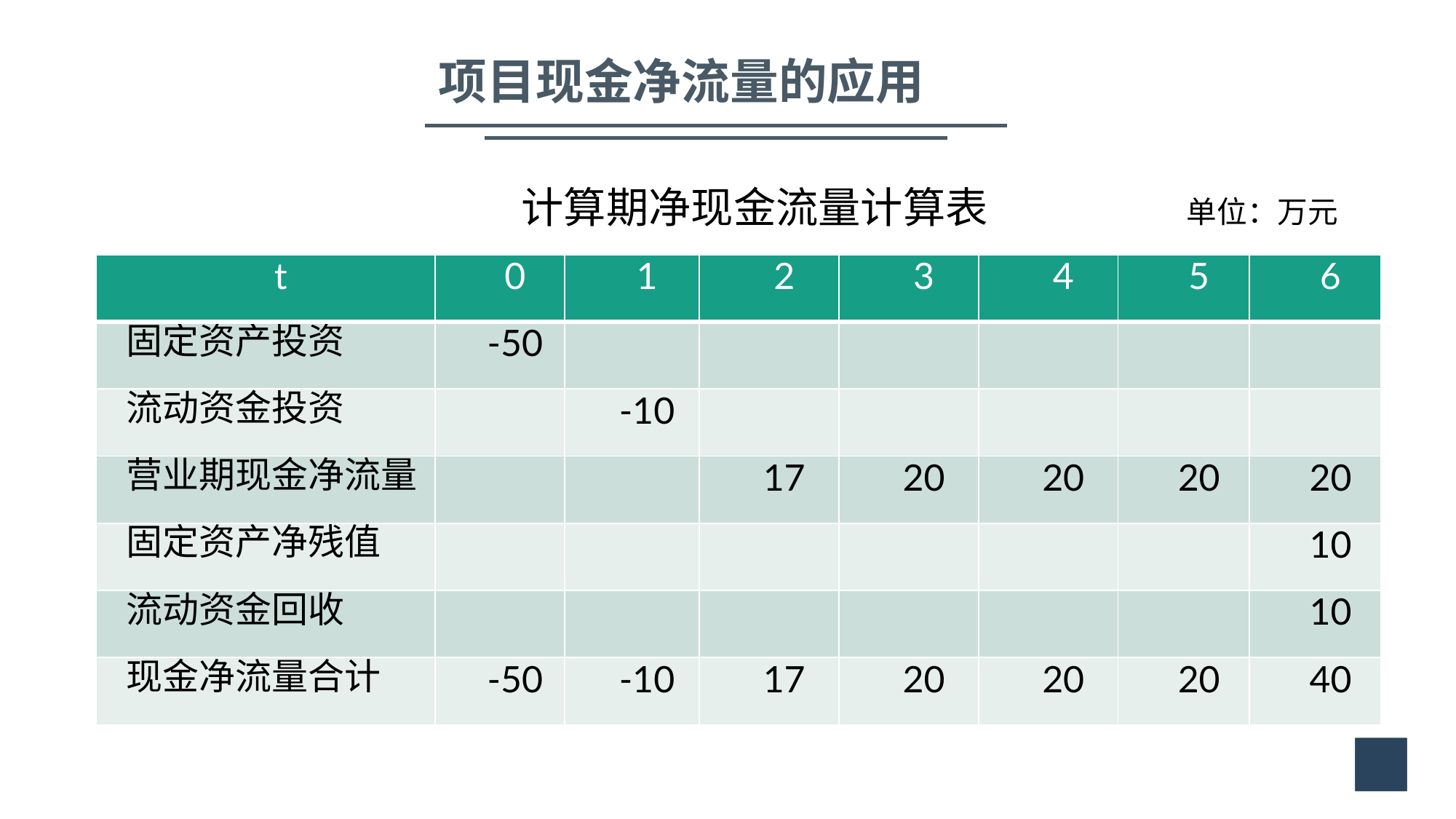

项目现金净流量的应用
计算期净现金流量计算表                     单位：万元
| t | 0 | 1 | 2 | 3 | 4 | 5 | 6 |
| --- | --- | --- | --- | --- | --- | --- | --- |
| 固定资产投资 | -50 |  |  |  |  |  |  |
| 流动资金投资 |  | -10 |  |  |  |  |  |
| 营业期现金净流量 |  |  | 17 | 20 | 20 | 20 | 20 |
| 固定资产净残值 |  |  |  |  |  |  | 10 |
| 流动资金回收 |  |  |  |  |  |  | 10 |
| 现金净流量合计 | -50 | -10 | 17 | 20 | 20 | 20 | 40 |
52